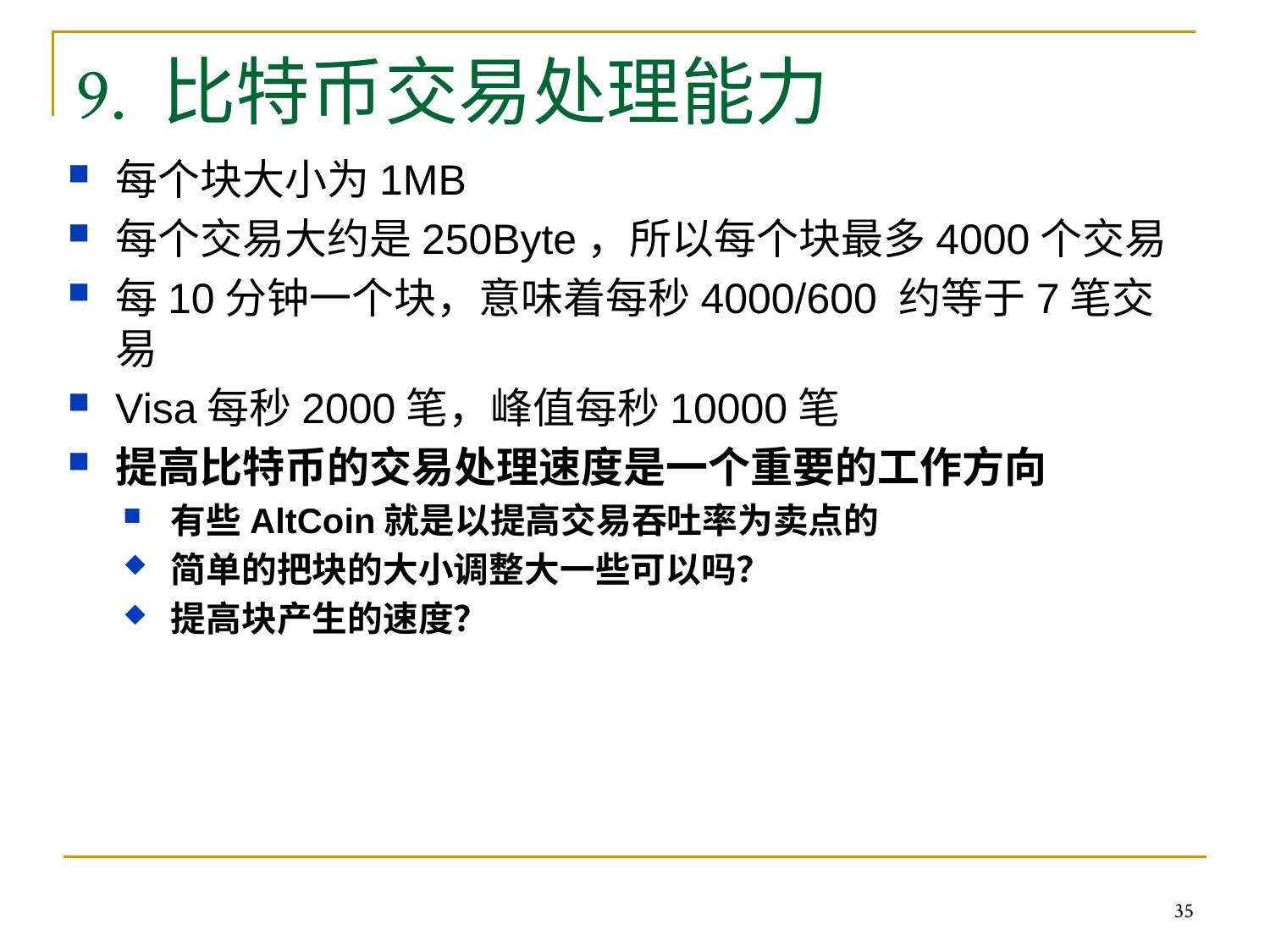

9. 比特币交易处理能力
每个块大小为1MB
每个交易大约是250Byte，所以每个块最多4000个交易
每10分钟一个块，意味着每秒4000/600 约等于7笔交易
Visa每秒2000笔，峰值每秒10000笔
提高比特币的交易处理速度是一个重要的工作方向
有些AltCoin就是以提高交易吞吐率为卖点的
简单的把块的大小调整大一些可以吗？
提高块产生的速度？

35